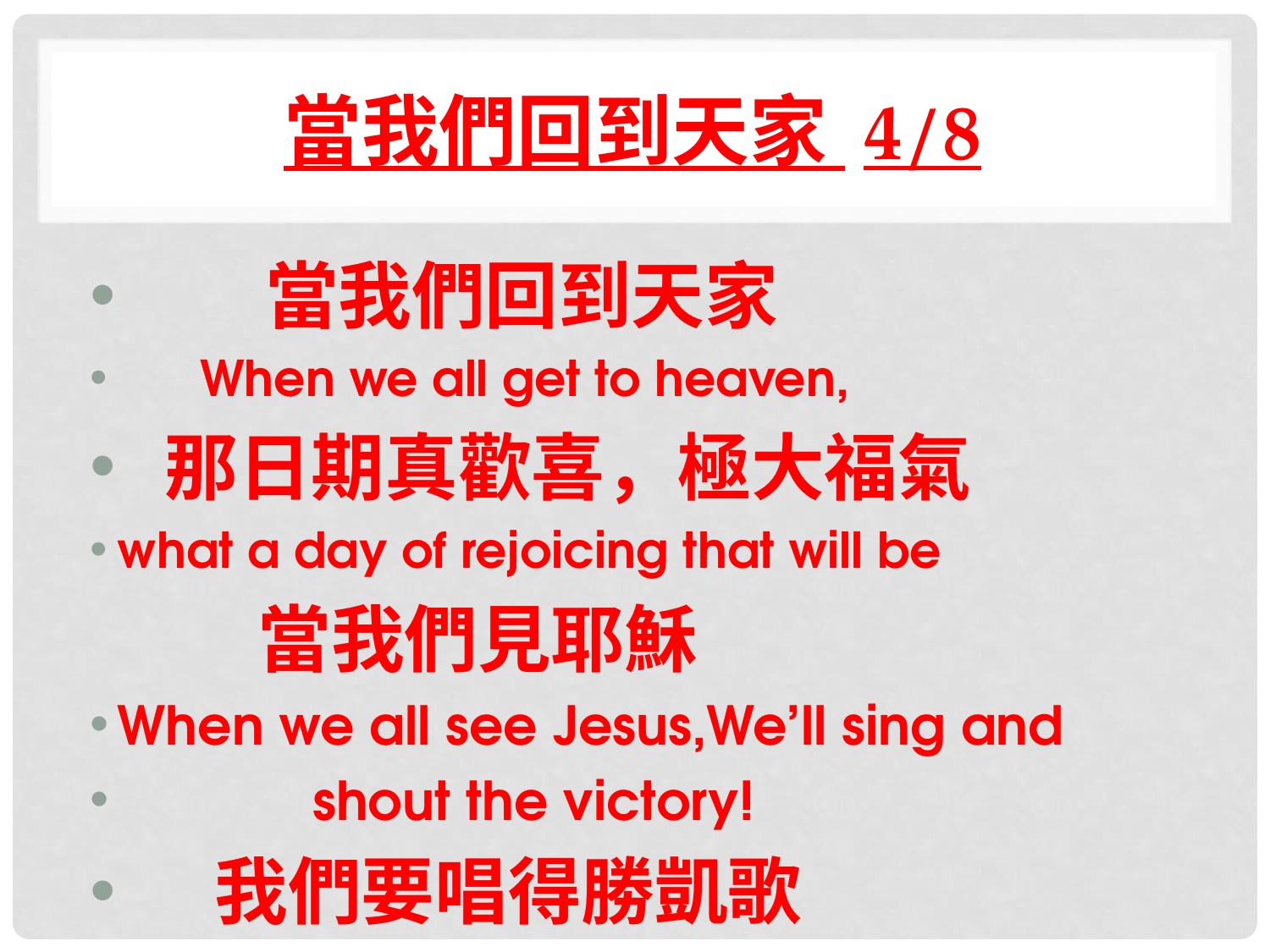

# 當我們回到天家 4/8
        當我們回到天家
      When we all get to heaven,
  那日期真歡喜，極大福氣
what a day of rejoicing that will be
           當我們見耶穌
When we all see Jesus,We’ll sing and
             shout the victory!
     我們要唱得勝凱歌